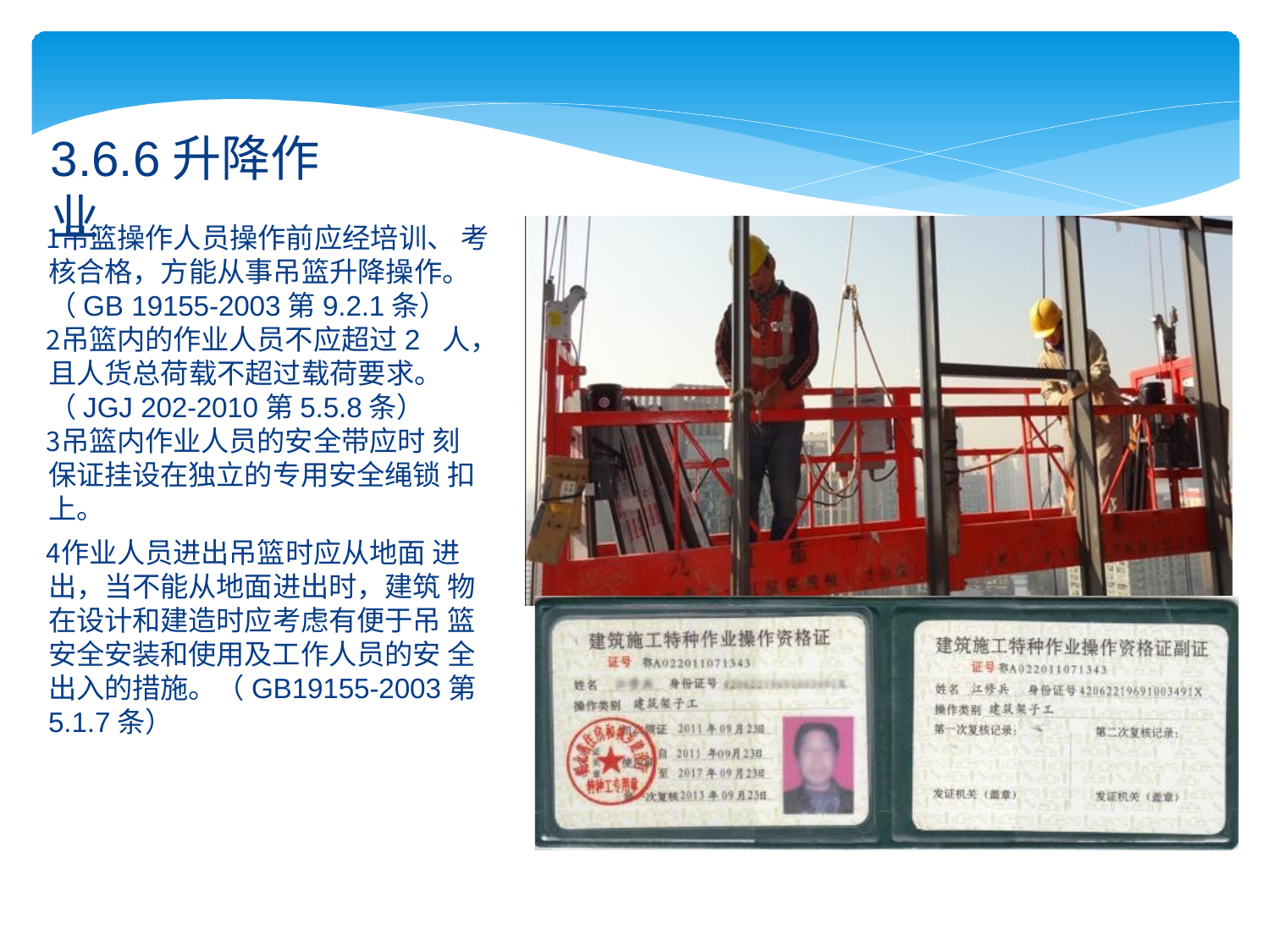

# 3.6.6升降作业

吊篮操作人员操作前应经培训、 考核合格，方能从事吊篮升降操作。
（GB 19155-2003第9.2.1条）
吊篮内的作业人员不应超过2  人，且人货总荷载不超过载荷要求。
（JGJ 202-2010第5.5.8条）
吊篮内作业人员的安全带应时 刻保证挂设在独立的专用安全绳锁 扣上。
作业人员进出吊篮时应从地面 进出，当不能从地面进出时，建筑 物在设计和建造时应考虑有便于吊 篮安全安装和使用及工作人员的安 全出入的措施。（GB19155-2003第 5.1.7条）